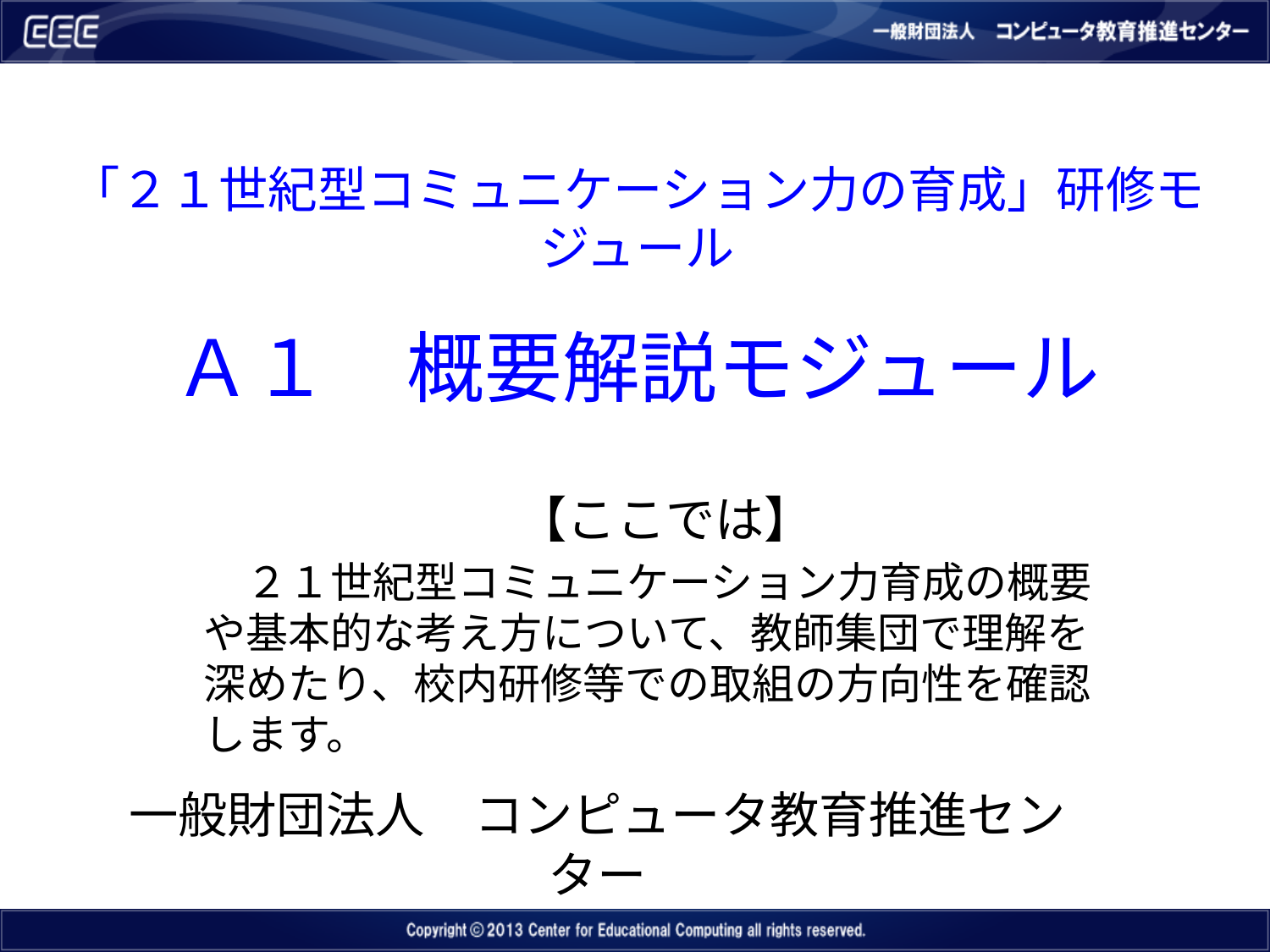

# 「２１世紀型コミュニケーション力の育成」研修モジュール 　　　 Ａ１　概要解説モジュール
【ここでは】
　２１世紀型コミュニケーション力育成の概要や基本的な考え方について、教師集団で理解を深めたり、校内研修等での取組の方向性を確認します。
一般財団法人　コンピュータ教育推進センター